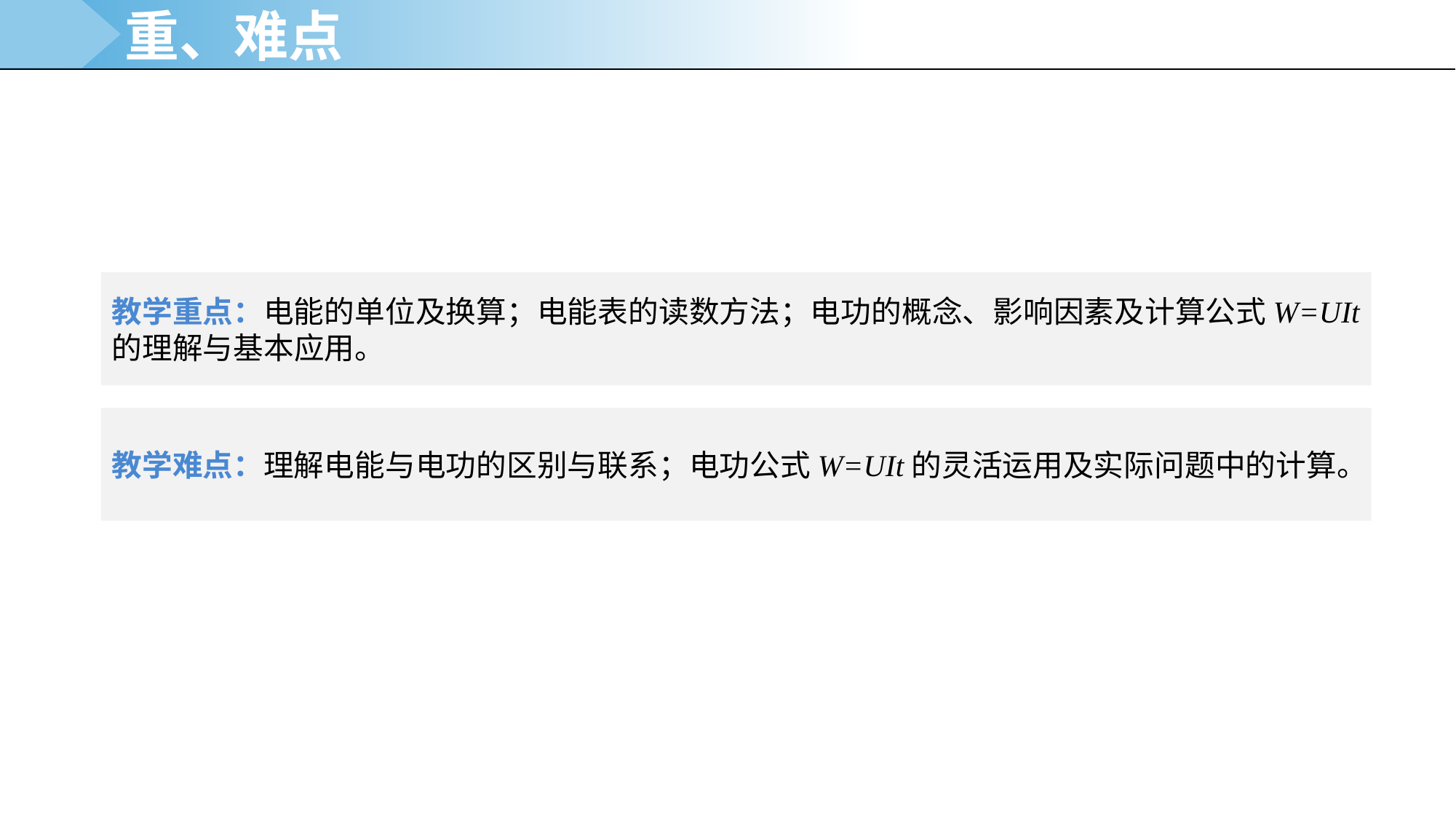

重、难点

教学重点：电能的单位及换算；电能表的读数方法；电功的概念、影响因素及计算公式W=UIt的理解与基本应用。
教学难点：理解电能与电功的区别与联系；电功公式W=UIt的灵活运用及实际问题中的计算。